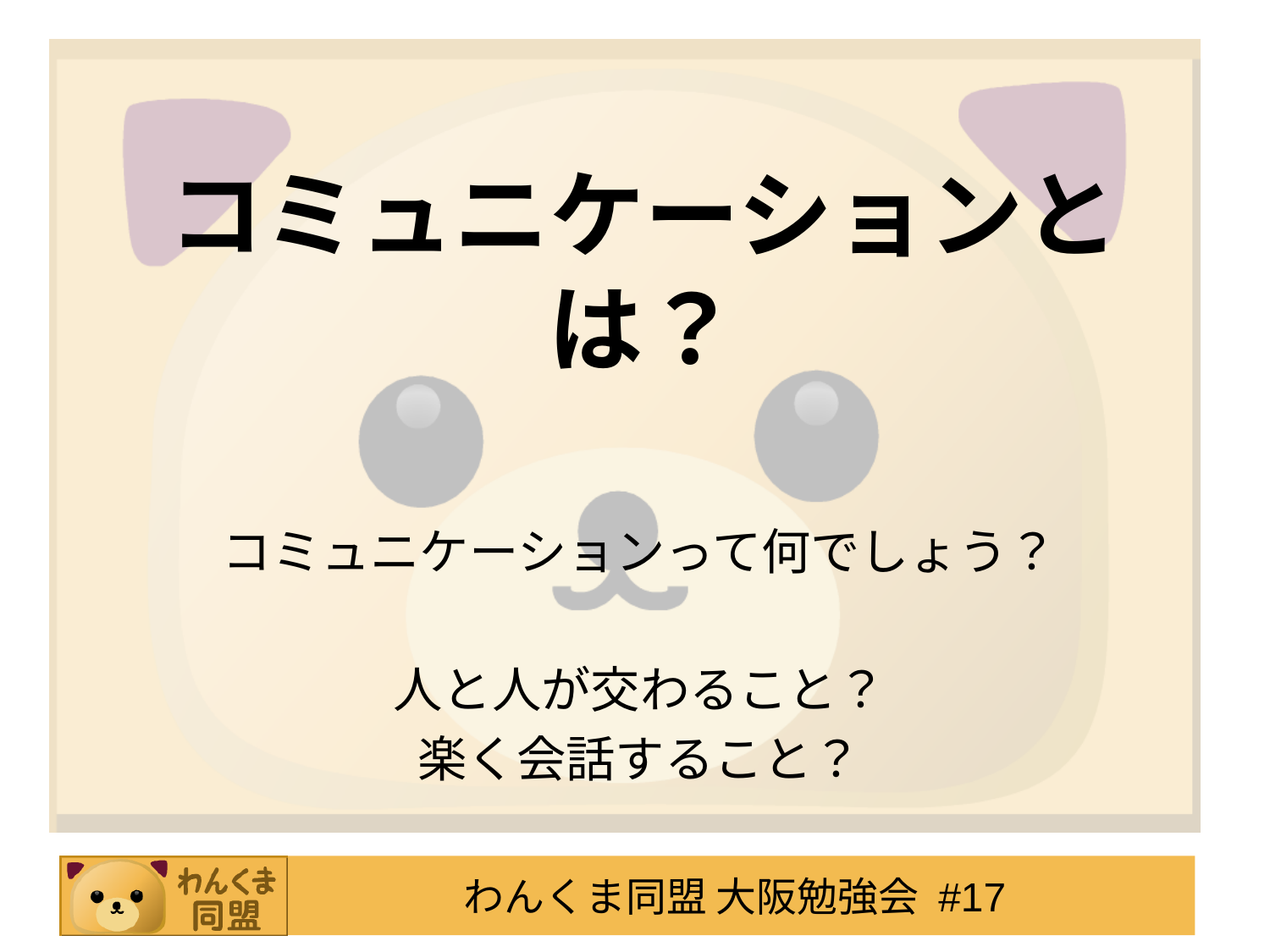

# コミュニケーションとは？

コミュニケーションって何でしょう？

人と人が交わること？
楽く会話すること？